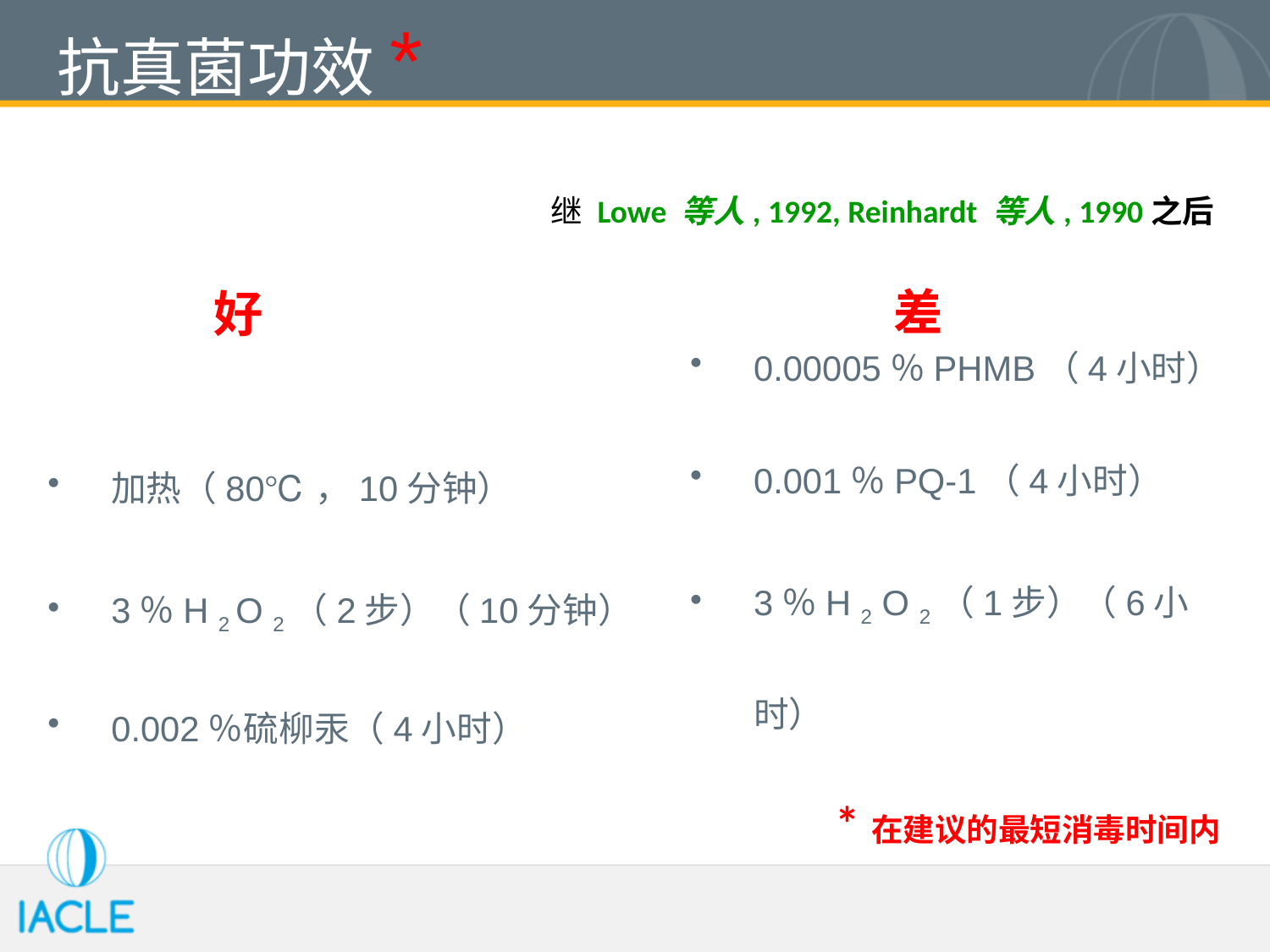

# 抗真菌功效*
继 Lowe 等人, 1992, Reinhardt 等人, 1990之后

差
好
0.00005％PHMB（4小时）
0.001％PQ-1（4小时）
3％H 2 O 2（1步）（6小时）
加热（80℃，10分钟）
3％H 2 O 2（2步）（10分钟）
0.002％硫柳汞（4小时）
*在建议的最短消毒时间内